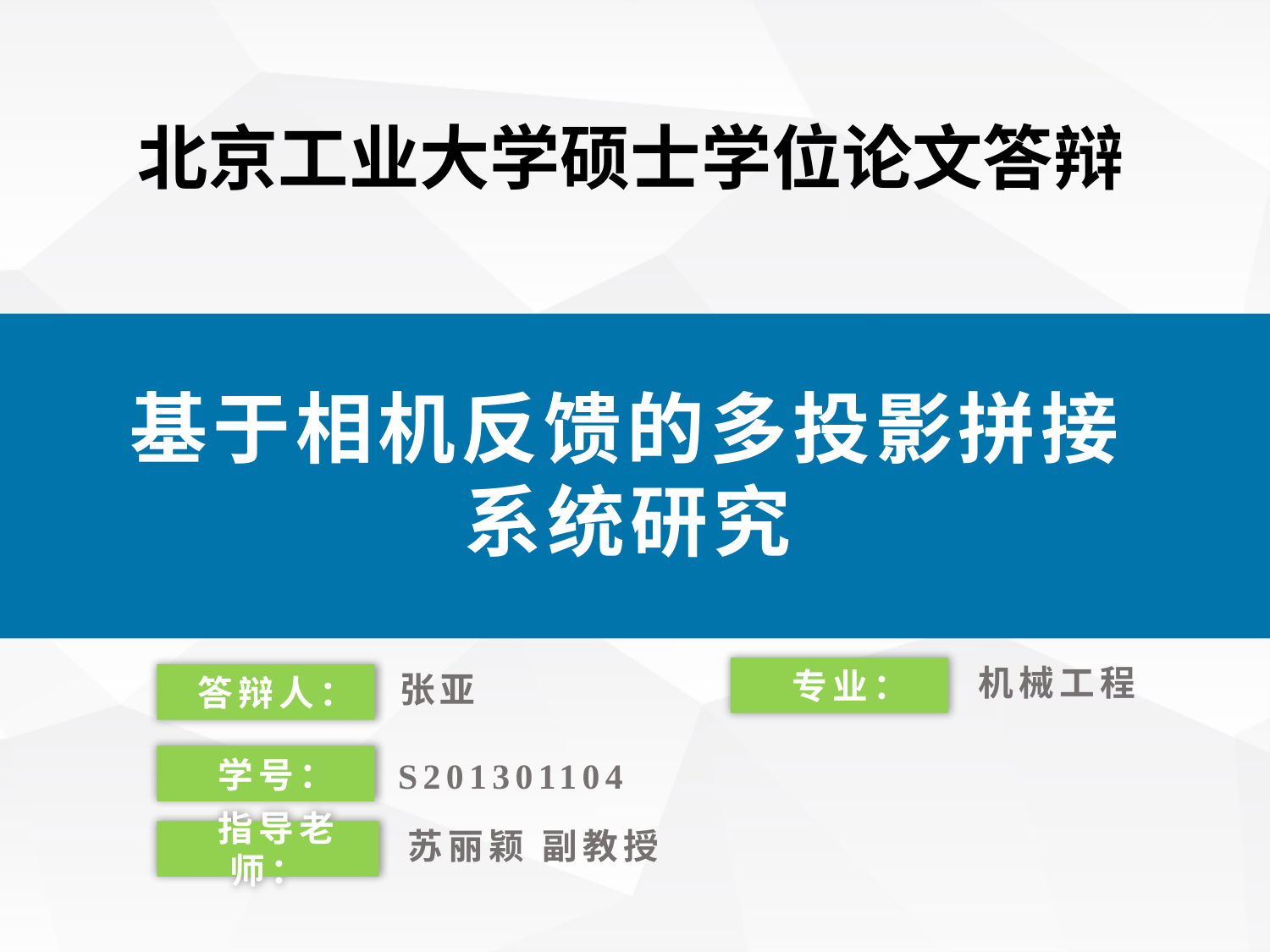

北京工业大学硕士学位论文答辩

基于相机反馈的多投影拼接系统研究
我们毕业啦
其实是答辩的标题地方
    机械工程
 专业：
    张亚
 答辩人：
 学号：
  S201301104
  苏丽颖 副教授
 指导老师：